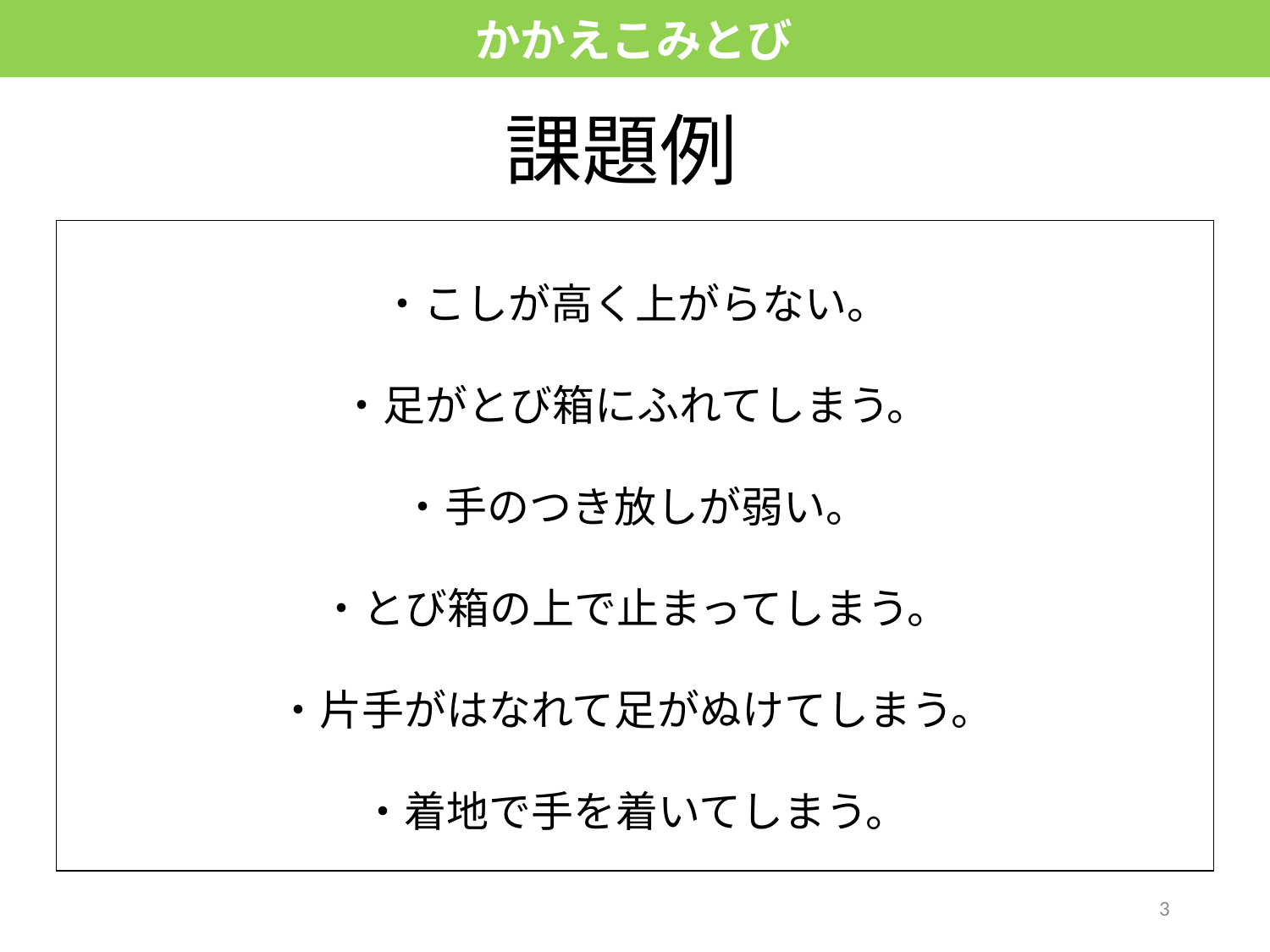

かかえこみとび

課題例

・こしが高く上がらない。
・足がとび箱にふれてしまう。

・手のつき放しが弱い。
・とび箱の上で止まってしまう。
・片手がはなれて足がぬけてしまう。

・着地で手を着いてしまう。
3